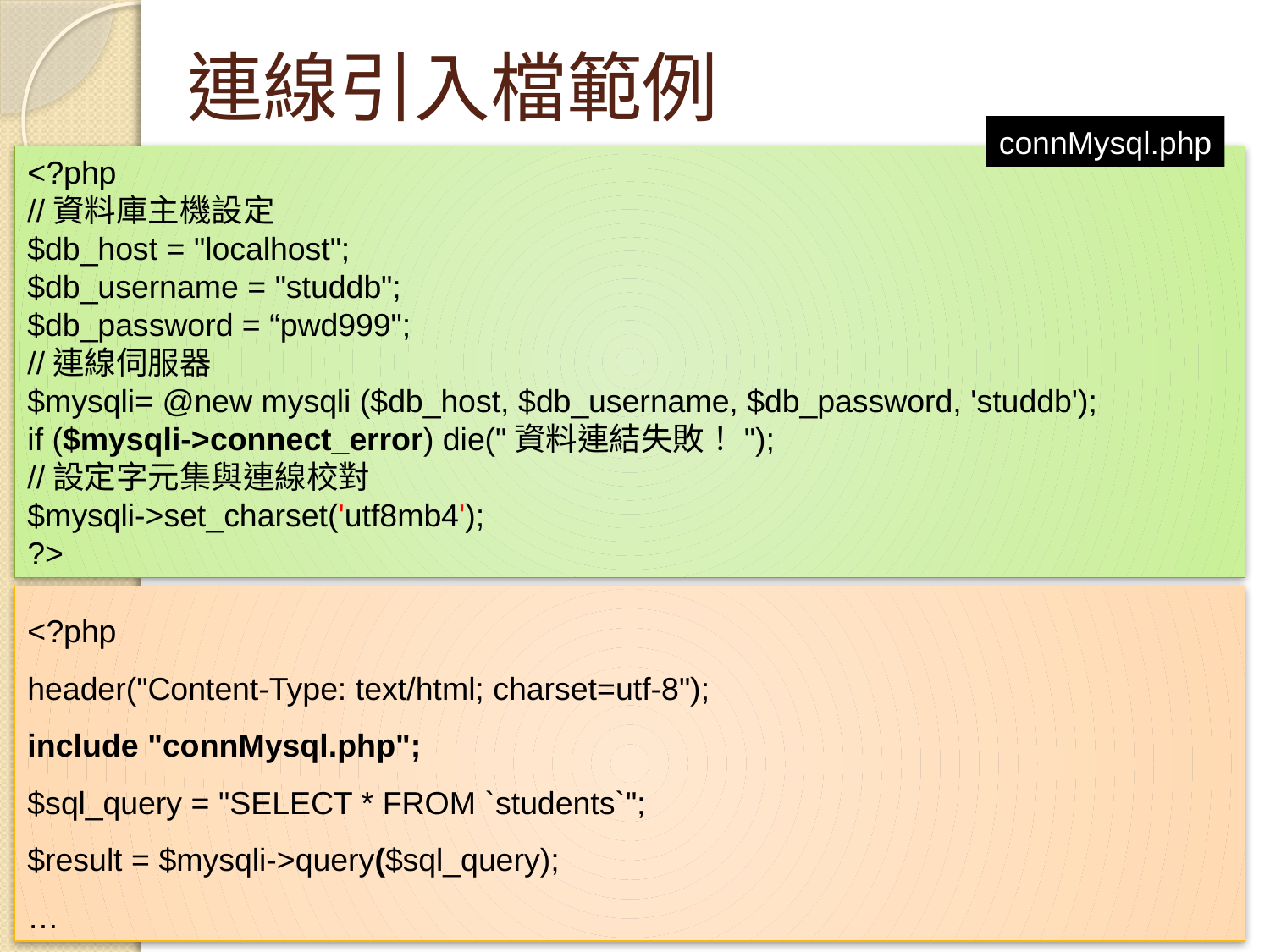

連線引入檔範例
connMysql.php
<?php
//資料庫主機設定
$db_host = "localhost";
$db_username = "studdb";
$db_password = “pwd999";
//連線伺服器
$mysqli= @new mysqli ($db_host, $db_username, $db_password, 'studdb');
if ($mysqli->connect_error) die("資料連結失敗！");
//設定字元集與連線校對
$mysqli->set_charset('utf8mb4');
?>
<?php
header("Content-Type: text/html; charset=utf-8");
include "connMysql.php";
$sql_query = "SELECT * FROM `students`";
$result = $mysqli->query($sql_query);
…